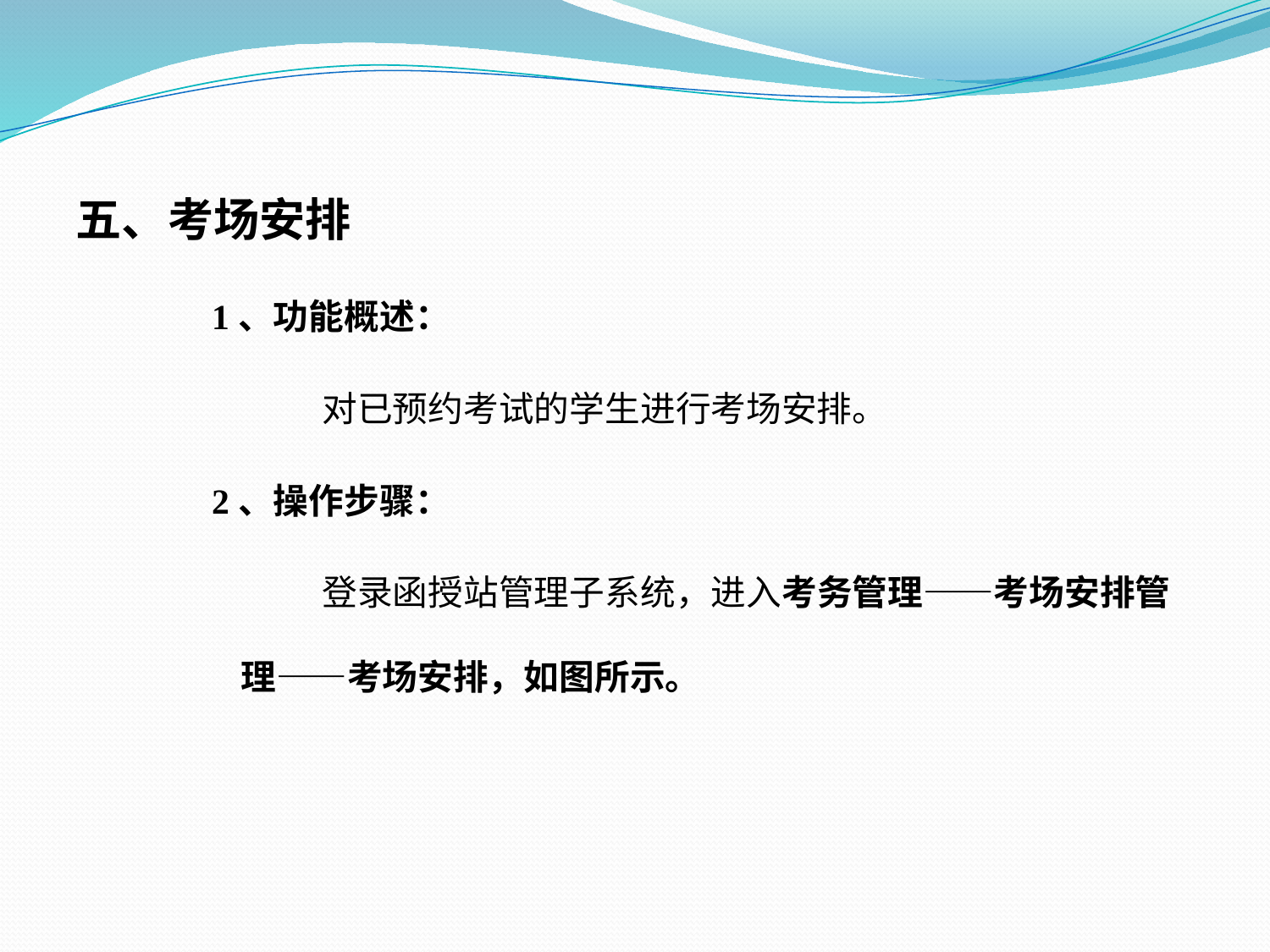

五、考场安排
1、功能概述：
             对已预约考试的学生进行考场安排。
2、操作步骤：
             登录函授站管理子系统，进入考务管理——考场安排管理——考场安排，如图所示。